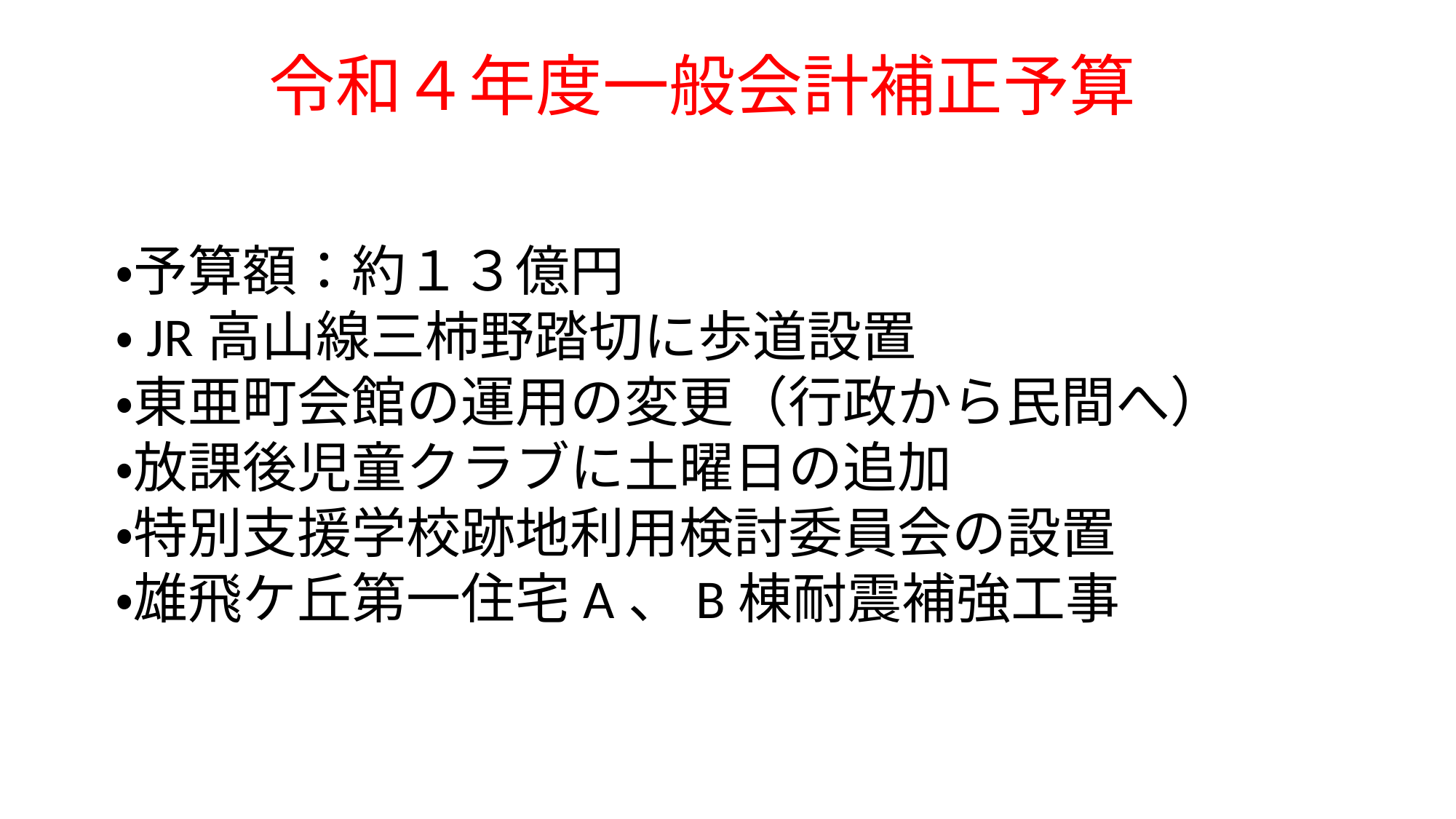

令和４年度一般会計補正予算
・予算額：約１３億円
・JR高山線三柿野踏切に歩道設置
・東亜町会館の運用の変更（行政から民間へ）
・放課後児童クラブに土曜日の追加
・特別支援学校跡地利用検討委員会の設置
・雄飛ケ丘第一住宅A、B棟耐震補強工事